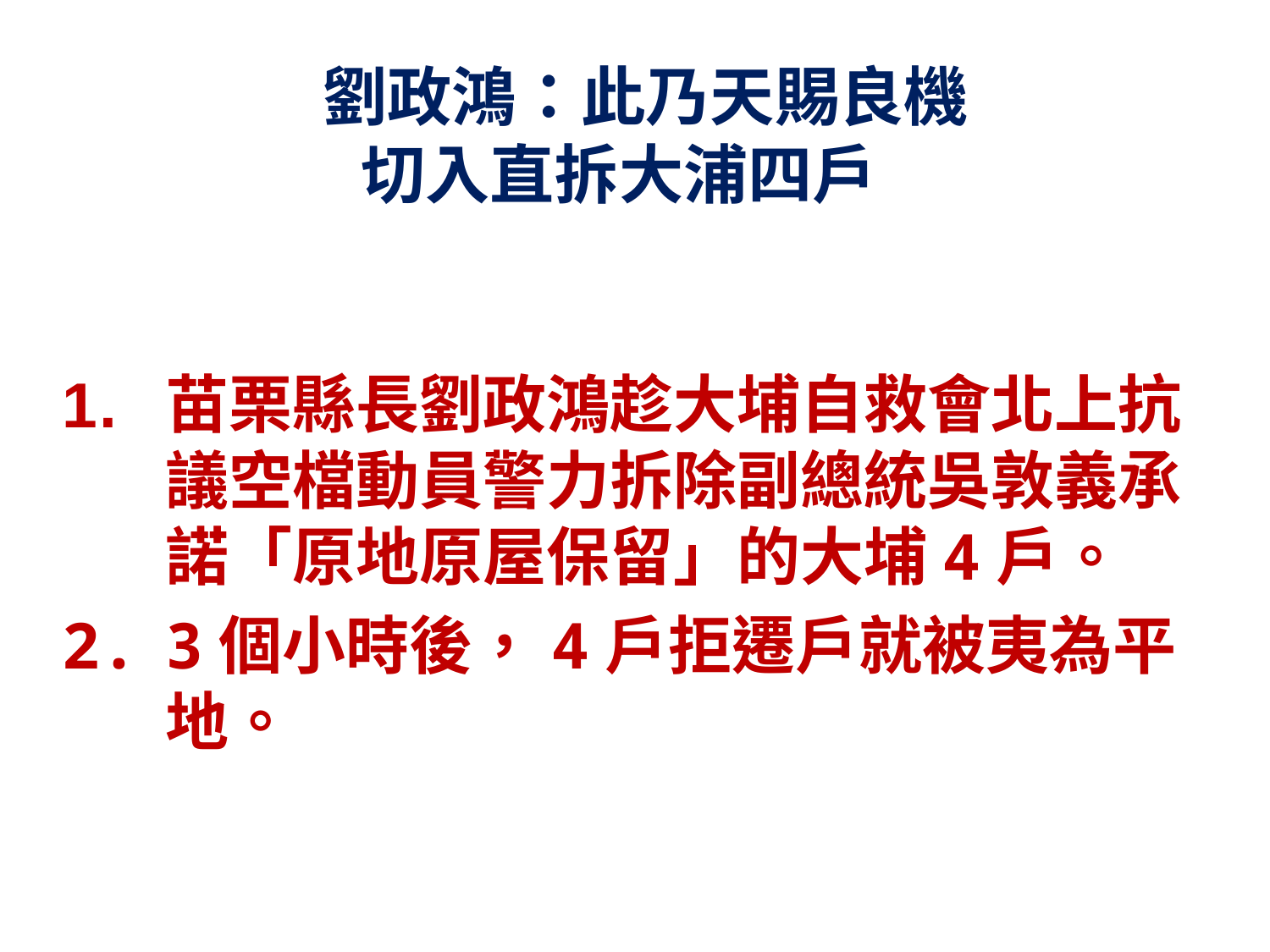

# 劉政鴻：此乃天賜良機 切入直拆大浦四戶
苗栗縣長劉政鴻趁大埔自救會北上抗議空檔動員警力拆除副總統吳敦義承諾「原地原屋保留」的大埔4戶。
3個小時後，4戶拒遷戶就被夷為平地。